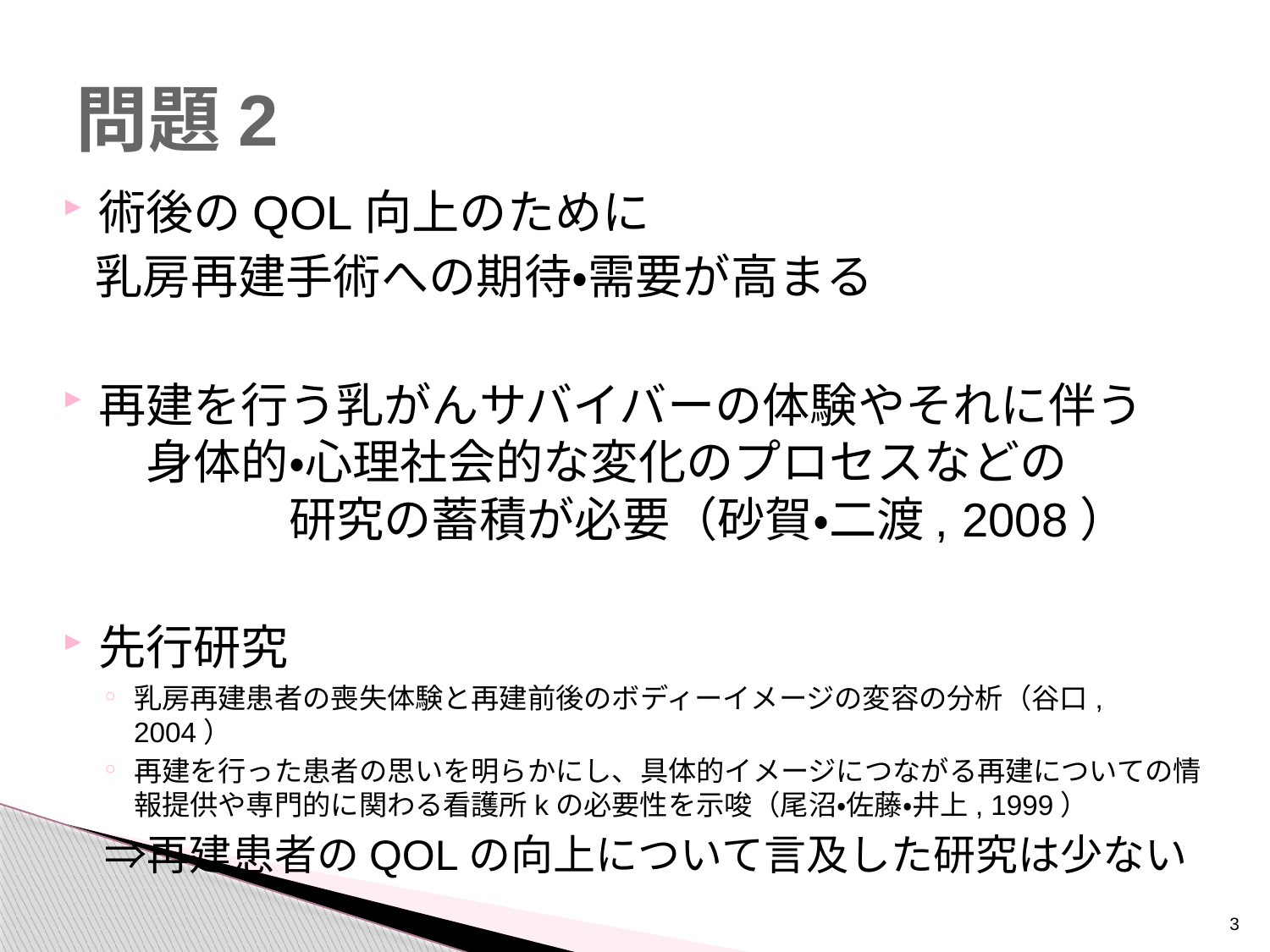

# 問題2
術後のQOL向上のために
  乳房再建手術への期待・需要が高まる

再建を行う乳がんサバイバーの体験やそれに伴う　　身体的・心理社会的な変化のプロセスなどの　　　　　　研究の蓄積が必要（砂賀・二渡, 2008）

先行研究
乳房再建患者の喪失体験と再建前後のボディーイメージの変容の分析（谷口, 2004）
再建を行った患者の思いを明らかにし、具体的イメージにつながる再建についての情報提供や専門的に関わる看護所kの必要性を示唆（尾沼・佐藤・井上, 1999）
　⇒再建患者のQOLの向上について言及した研究は少ない

3